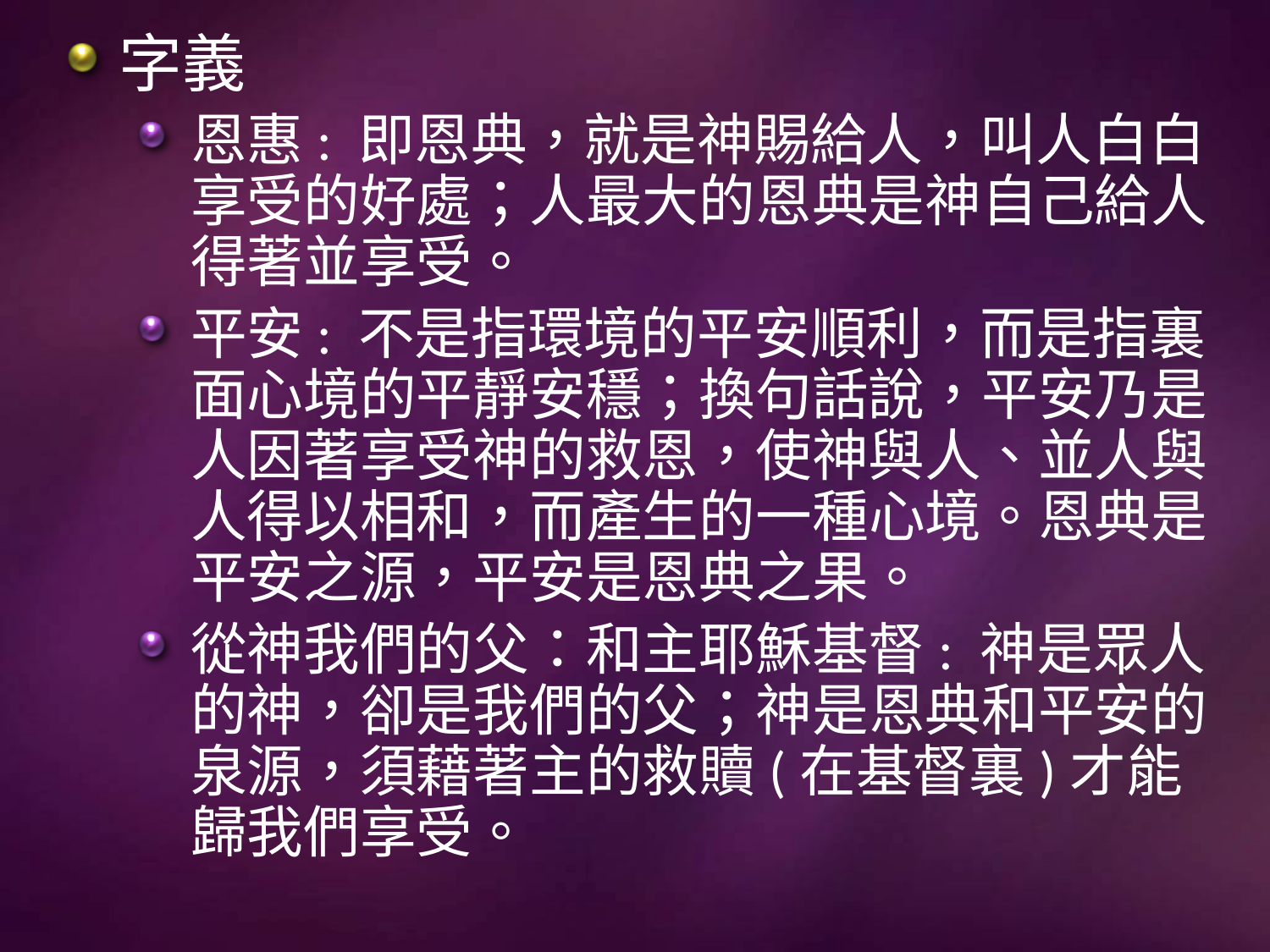

字義
恩惠: 即恩典，就是神賜給人，叫人白白享受的好處；人最大的恩典是神自己給人得著並享受。
平安: 不是指環境的平安順利，而是指裏面心境的平靜安穩；換句話說，平安乃是人因著享受神的救恩，使神與人、並人與人得以相和，而產生的一種心境。恩典是平安之源，平安是恩典之果。
從神我們的父：和主耶穌基督: 神是眾人的神，卻是我們的父；神是恩典和平安的泉源，須藉著主的救贖(在基督裏)才能歸我們享受。